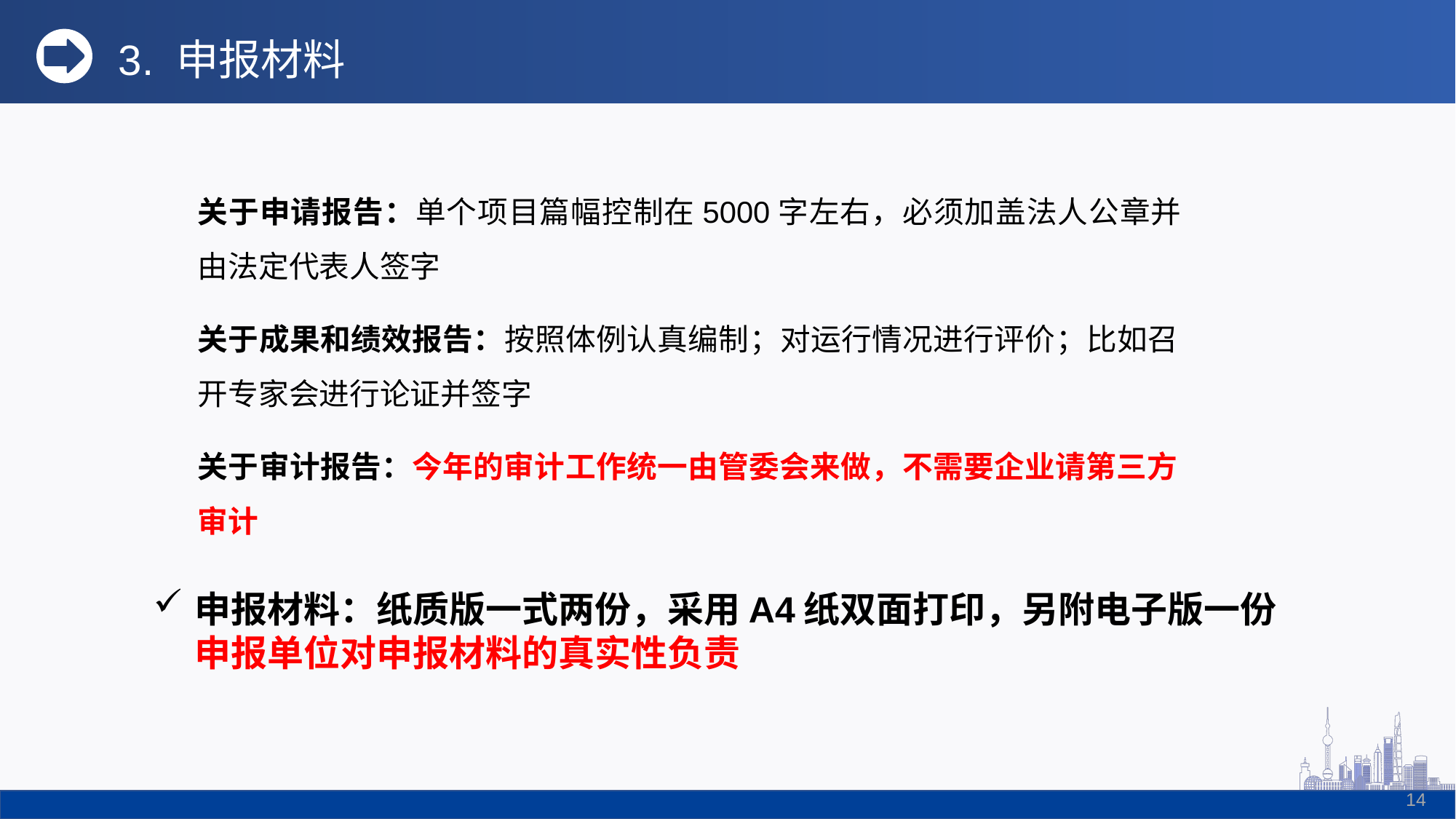

3. 申报材料
关于申请报告：单个项目篇幅控制在5000字左右，必须加盖法人公章并由法定代表人签字
关于成果和绩效报告：按照体例认真编制；对运行情况进行评价；比如召开专家会进行论证并签字
关于审计报告：今年的审计工作统一由管委会来做，不需要企业请第三方审计
申报材料：纸质版一式两份，采用A4纸双面打印，另附电子版一份
    申报单位对申报材料的真实性负责